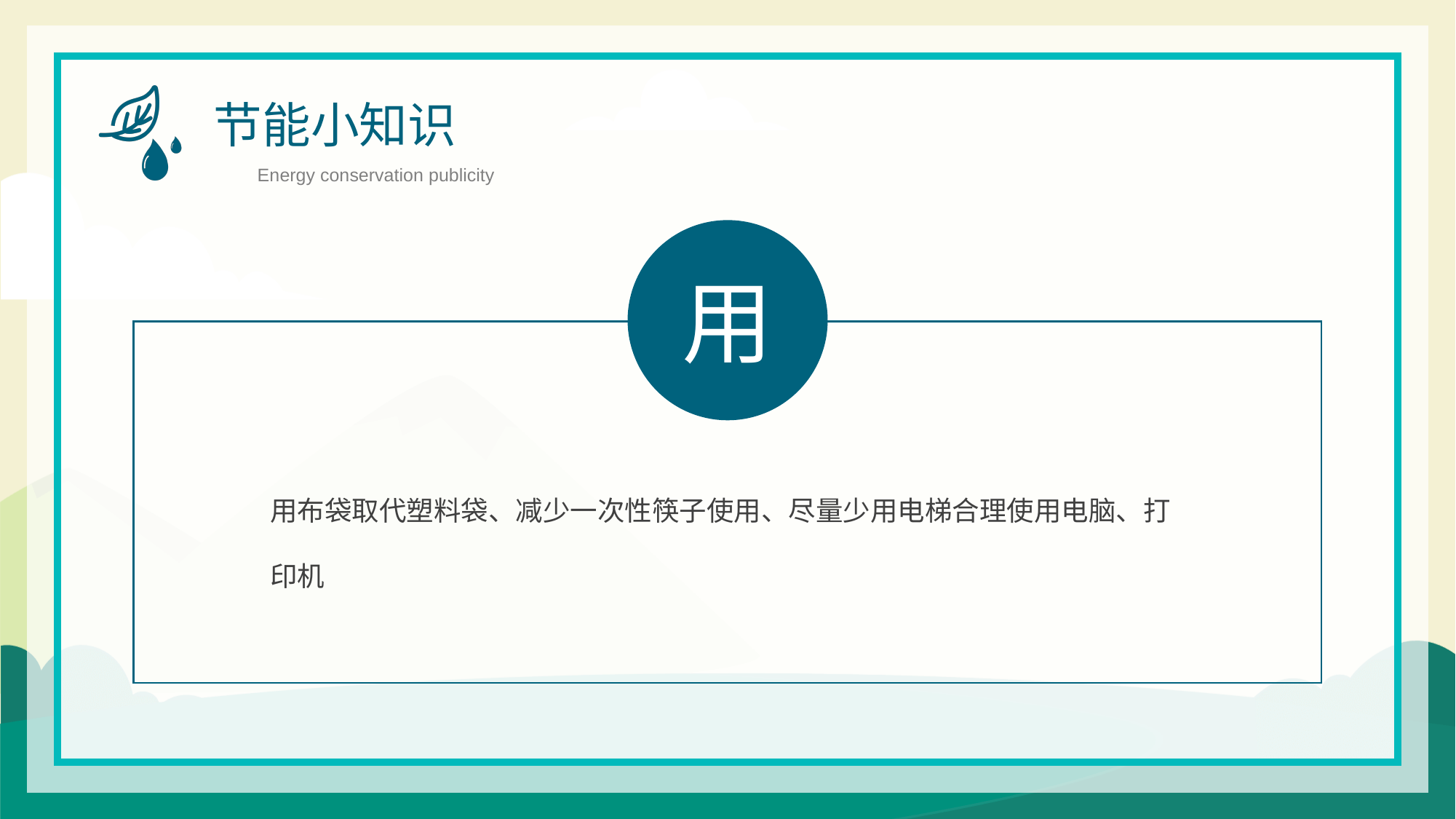

节能小知识
Energy conservation publicity
用

用布袋取代塑料袋、减少一次性筷子使用、尽量少用电梯合理使用电脑、打印机